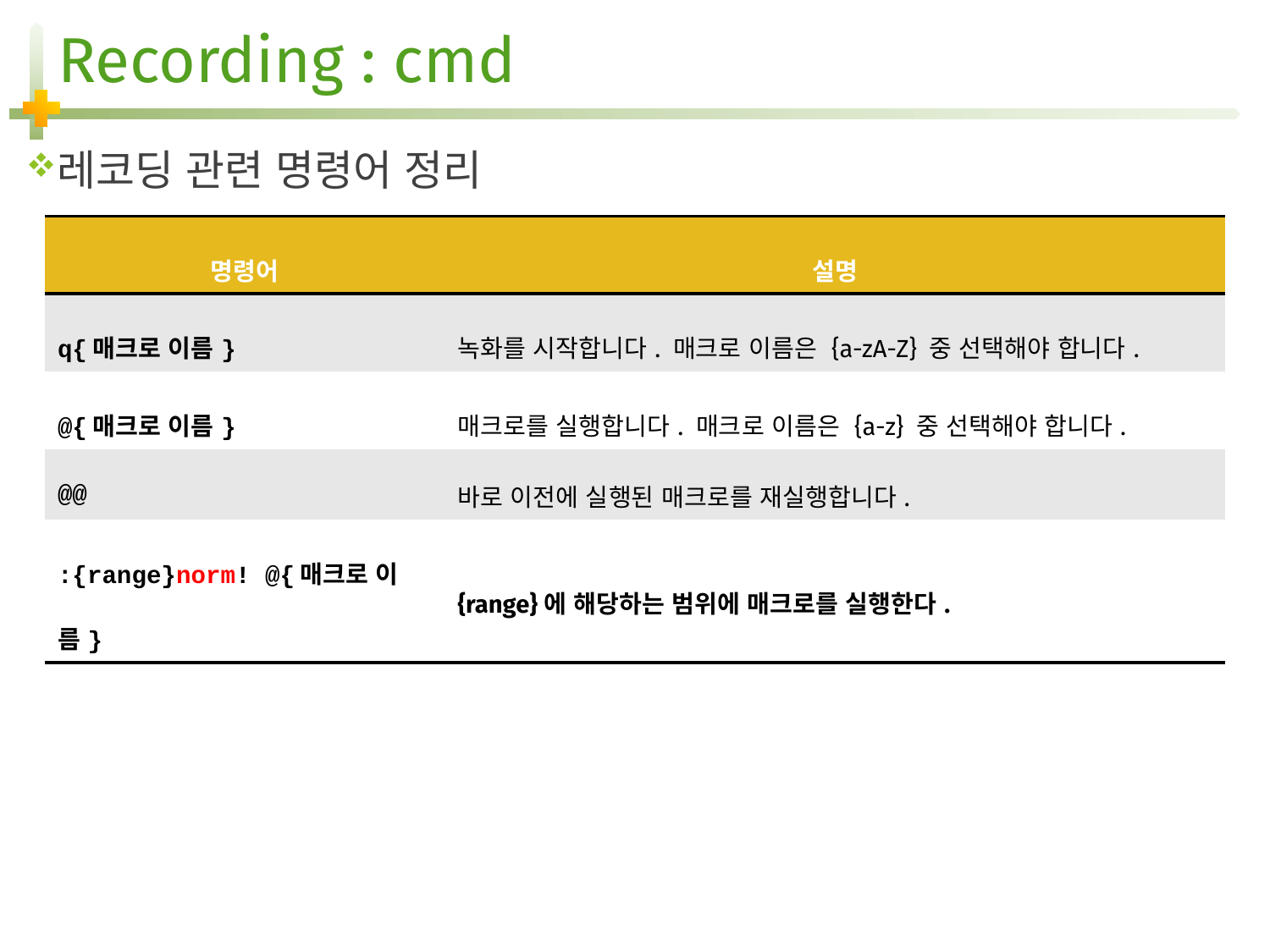

# Recording : cmd
레코딩 관련 명령어 정리
| 명령어 | 설명 |
| --- | --- |
| q{매크로 이름} | 녹화를 시작합니다. 매크로 이름은 {a-zA-Z} 중 선택해야 합니다. |
| @{매크로 이름} | 매크로를 실행합니다. 매크로 이름은 {a-z} 중 선택해야 합니다. |
| @@ | 바로 이전에 실행된 매크로를 재실행합니다. |
| :{range}norm! @{매크로 이름} | {range}에 해당하는 범위에 매크로를 실행한다. |